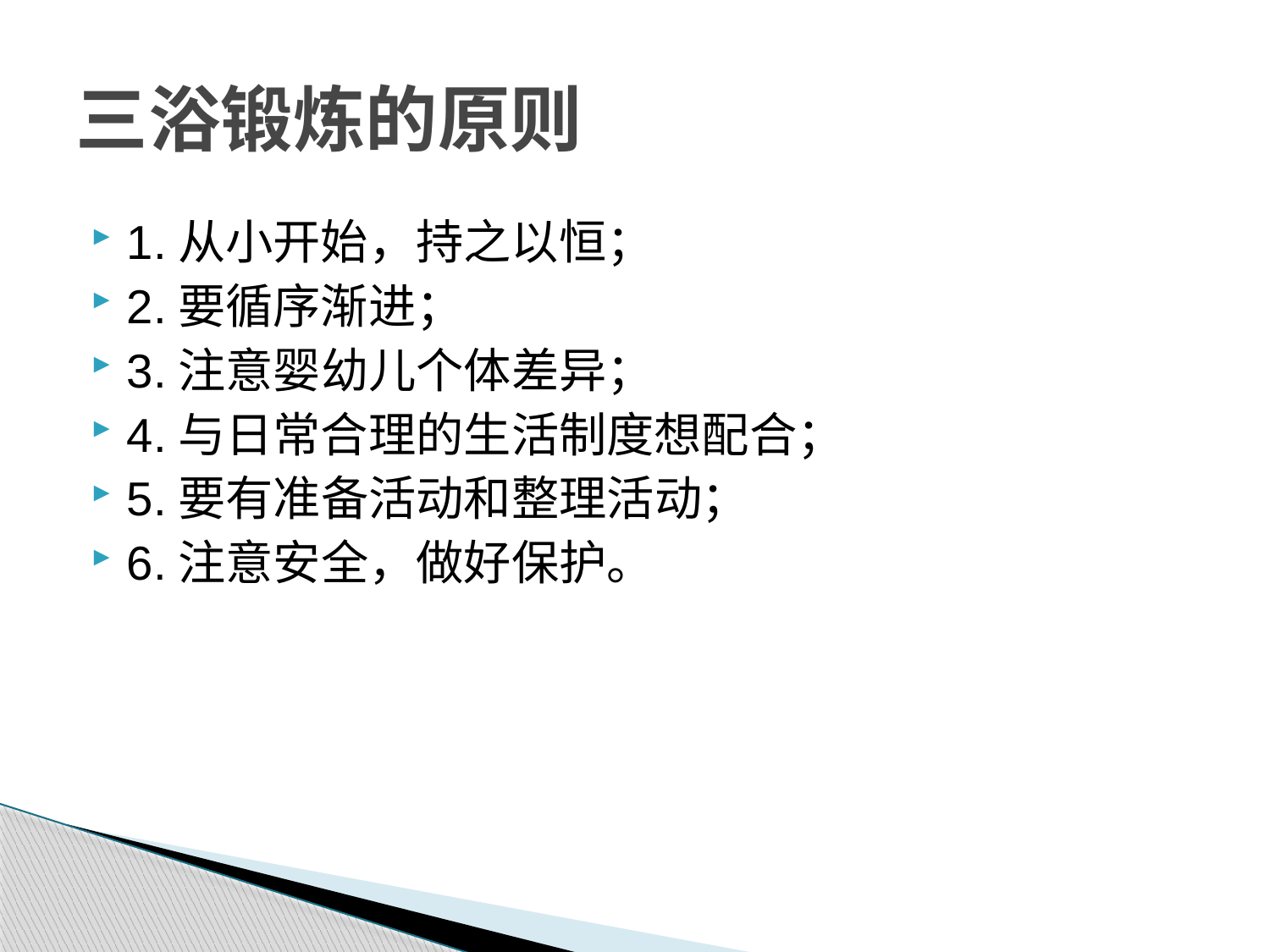

# 三浴锻炼的原则
1.从小开始，持之以恒；
2.要循序渐进；
3.注意婴幼儿个体差异；
4.与日常合理的生活制度想配合；
5.要有准备活动和整理活动；
6.注意安全，做好保护。